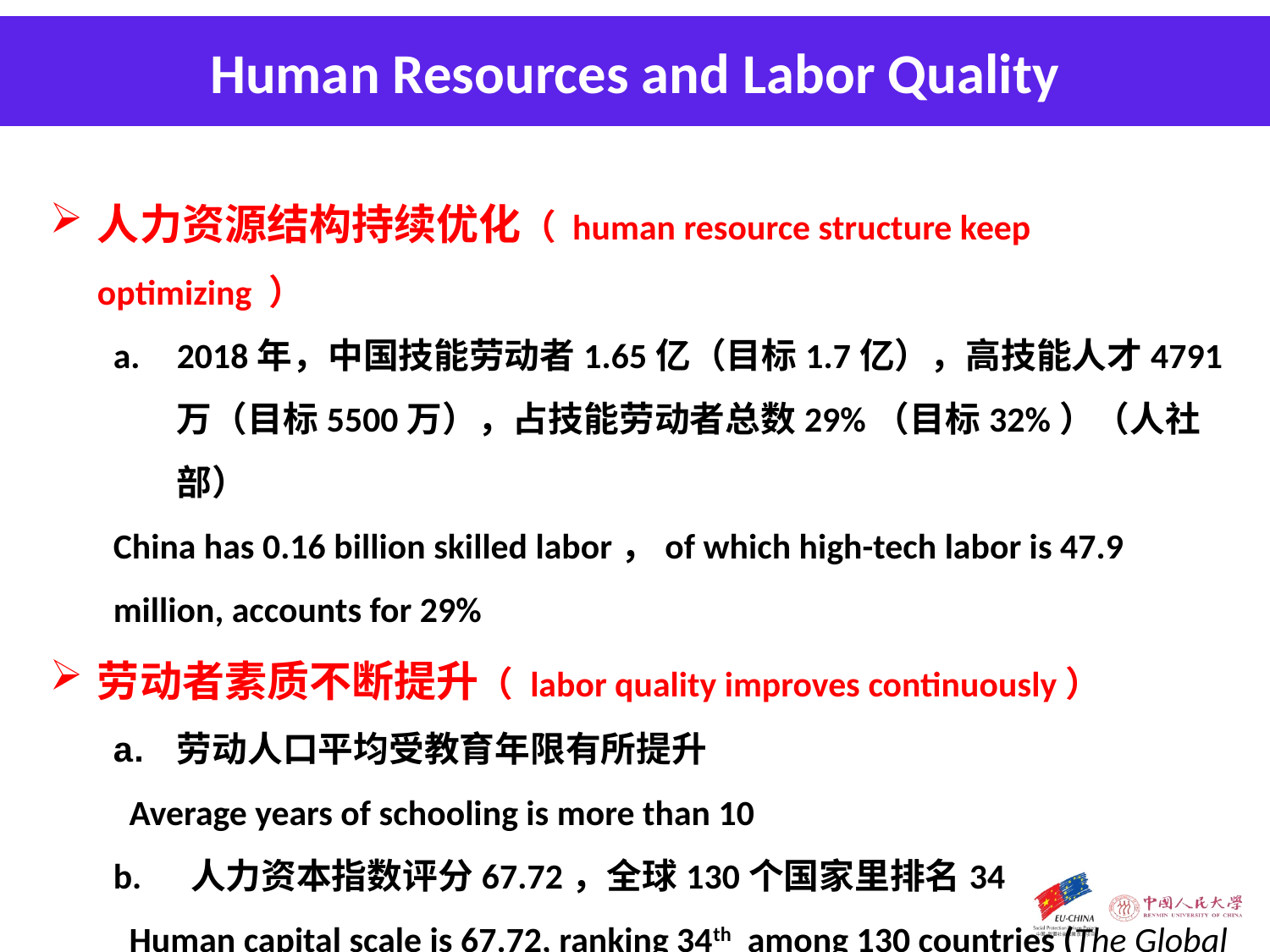

Human Resources and Labor Quality
人力资源结构持续优化（ human resource structure keep optimizing ）
2018年，中国技能劳动者1.65亿（目标1.7亿），高技能人才4791万（目标5500万），占技能劳动者总数29%（目标32%）（人社部）
China has 0.16 billion skilled labor，of which high-tech labor is 47.9 million, accounts for 29%
劳动者素质不断提升（ labor quality improves continuously）
劳动人口平均受教育年限有所提升
  Average years of schooling is more than 10
b.     人力资本指数评分67.72，全球130个国家里排名34
  Human capital scale is 67.72, ranking 34th  among 130 countries (The Global Human Capital Report 2017)